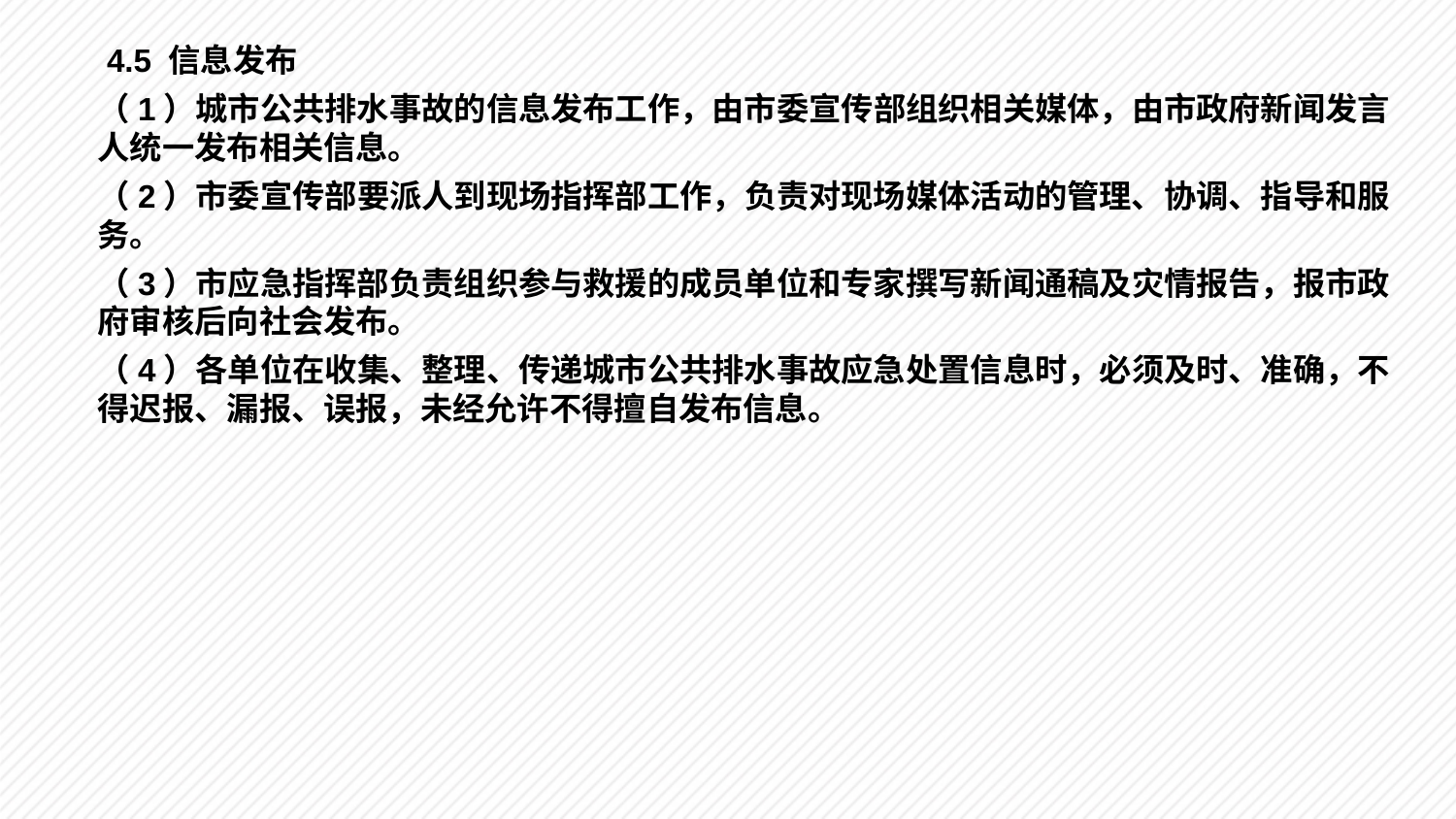

4.5 信息发布
（1）城市公共排水事故的信息发布工作，由市委宣传部组织相关媒体，由市政府新闻发言人统一发布相关信息。
（2）市委宣传部要派人到现场指挥部工作，负责对现场媒体活动的管理、协调、指导和服务。
（3）市应急指挥部负责组织参与救援的成员单位和专家撰写新闻通稿及灾情报告，报市政府审核后向社会发布。
（4）各单位在收集、整理、传递城市公共排水事故应急处置信息时，必须及时、准确，不得迟报、漏报、误报，未经允许不得擅自发布信息。